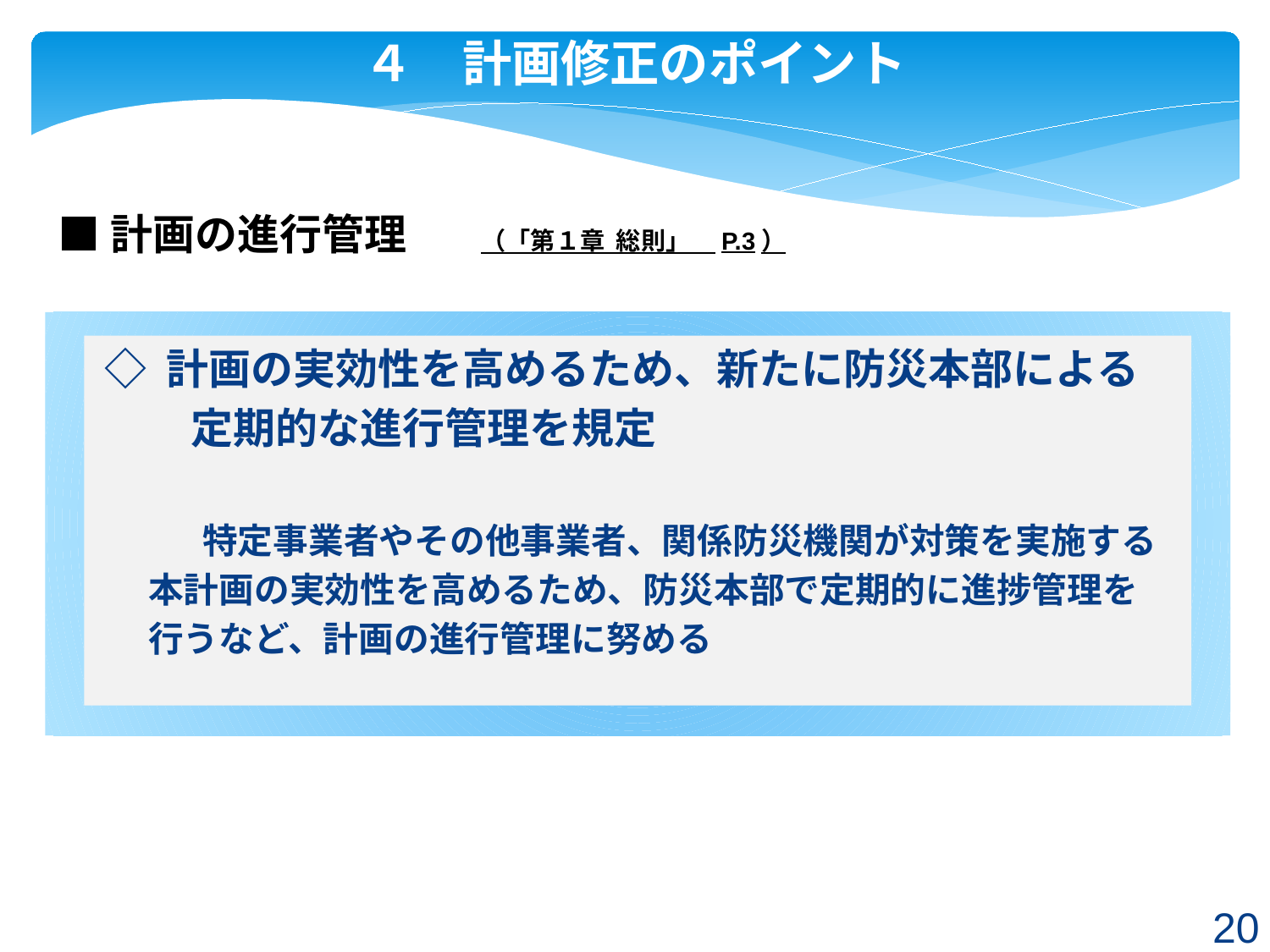

４　計画修正のポイント

■計画の進行管理　　　（「第１章  総則」　P.3）

 ◇ 計画の実効性を高めるため、新たに防災本部による
　　 定期的な進行管理を規定

　　　特定事業者やその他事業者、関係防災機関が対策を実施する
 　本計画の実効性を高めるため、防災本部で定期的に進捗管理を
 　行うなど、計画の進行管理に努める

20